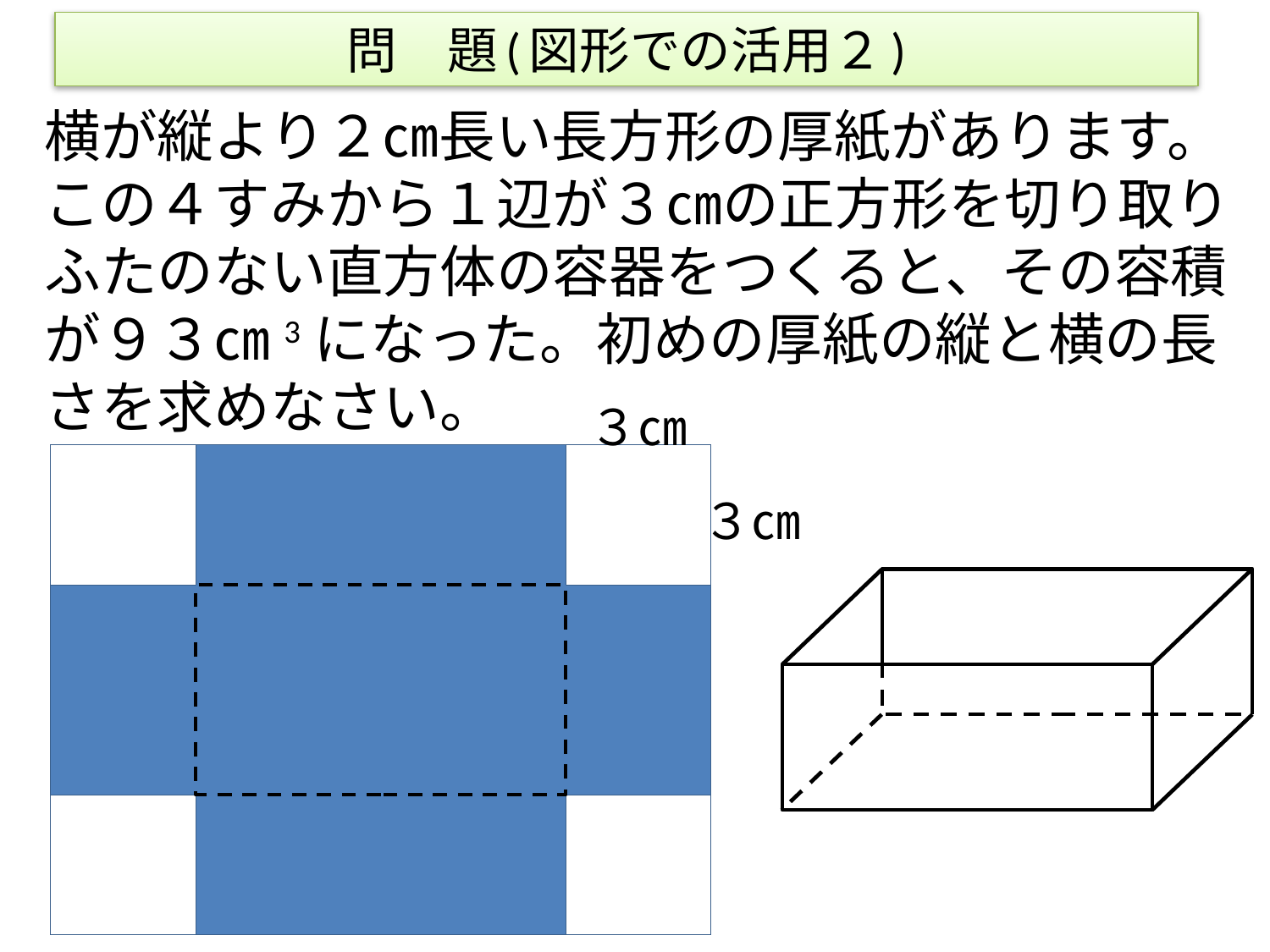

# 問　題(図形での活用２)
横が縦より２㎝長い長方形の厚紙があります。この４すみから１辺が３㎝の正方形を切り取りふたのない直方体の容器をつくると、その容積が９３㎝3になった。初めの厚紙の縦と横の長さを求めなさい。

３㎝

３㎝